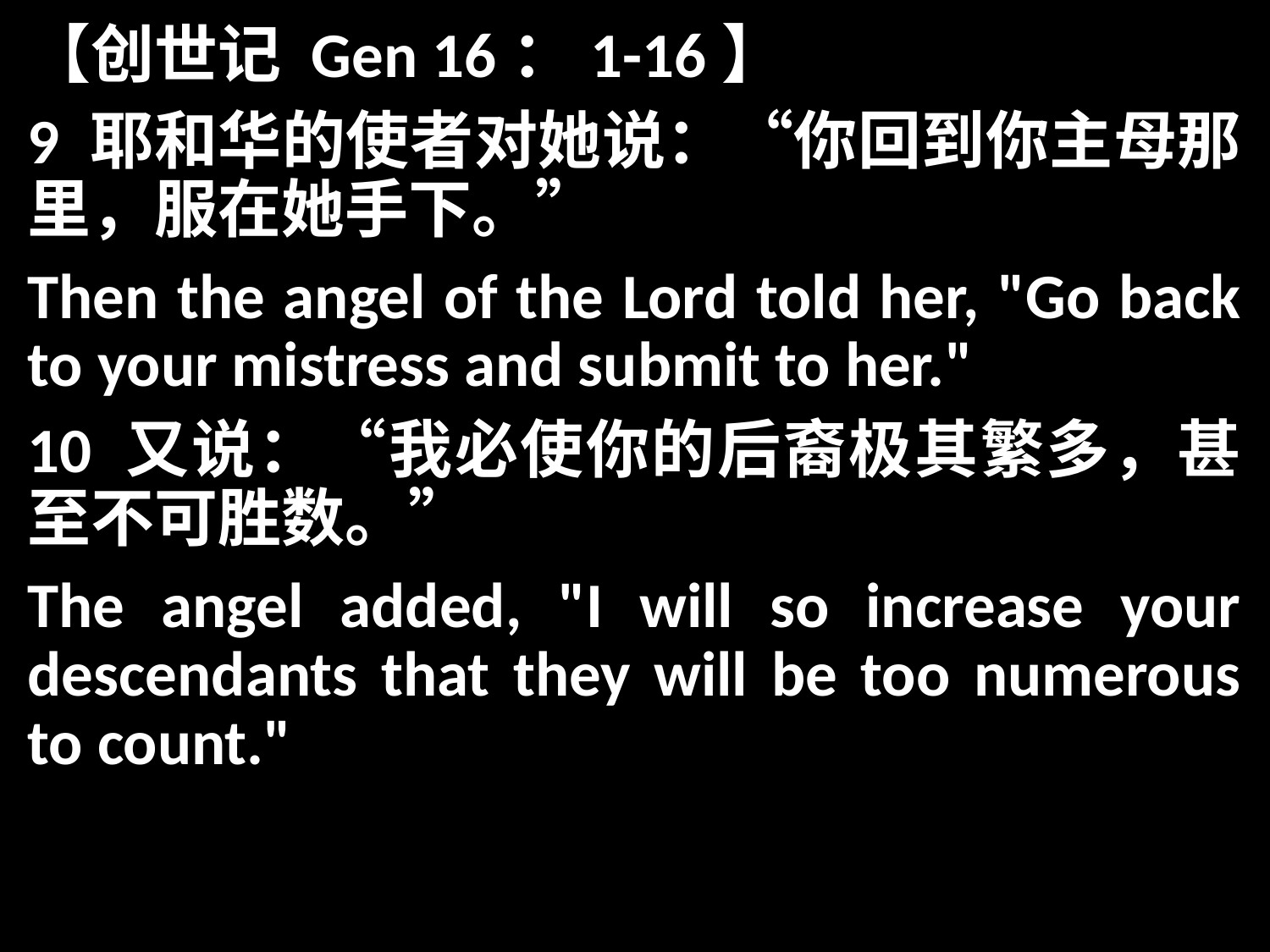

【创世记 Gen 16：1-16】
9 耶和华的使者对她说：“你回到你主母那里，服在她手下。”
Then the angel of the Lord told her, "Go back to your mistress and submit to her."
10 又说：“我必使你的后裔极其繁多，甚至不可胜数。”
The angel added, "I will so increase your descendants that they will be too numerous to count."